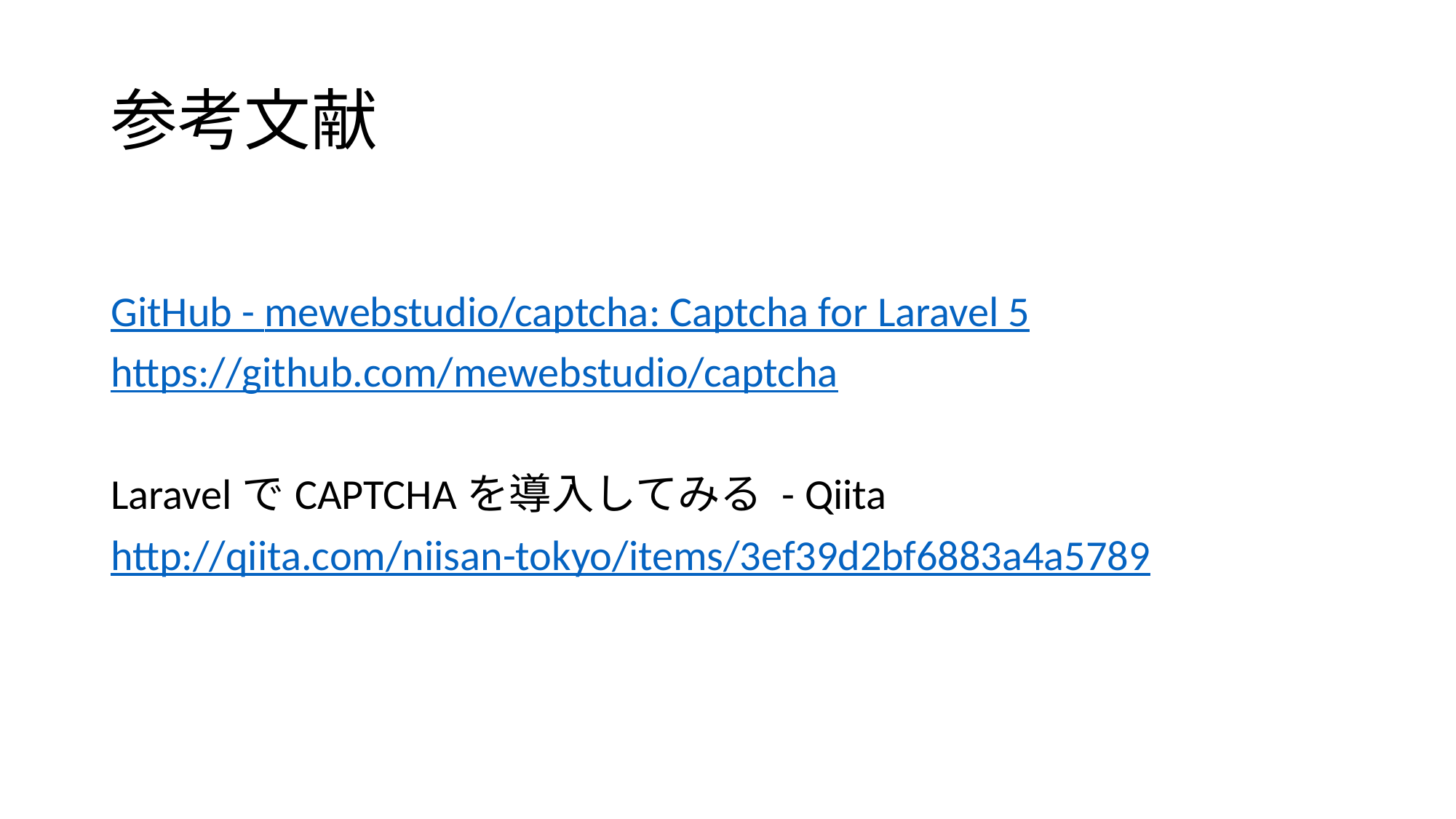

# 参考文献

GitHub - mewebstudio/captcha: Captcha for Laravel 5
https://github.com/mewebstudio/captcha

LaravelでCAPTCHAを導入してみる - Qiita
http://qiita.com/niisan-tokyo/items/3ef39d2bf6883a4a5789